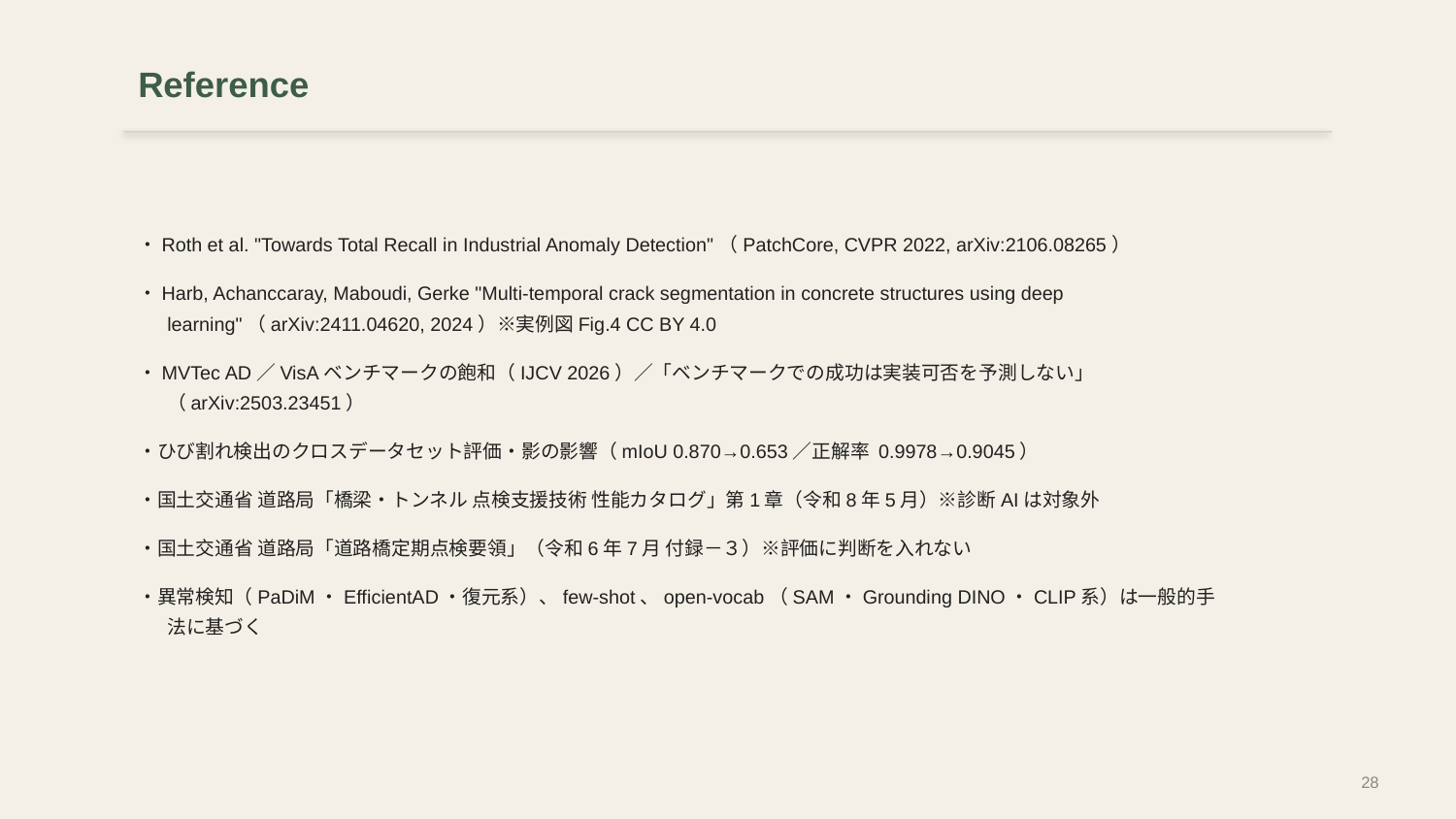

Reference

・Roth et al. "Towards Total Recall in Industrial Anomaly Detection"（PatchCore, CVPR 2022, arXiv:2106.08265）
・Harb, Achanccaray, Maboudi, Gerke "Multi-temporal crack segmentation in concrete structures using deep learning"（arXiv:2411.04620, 2024）※実例図Fig.4 CC BY 4.0
・MVTec AD／VisAベンチマークの飽和（IJCV 2026）／「ベンチマークでの成功は実装可否を予測しない」（arXiv:2503.23451）
・ひび割れ検出のクロスデータセット評価・影の影響（mIoU 0.870→0.653／正解率 0.9978→0.9045）
・国土交通省 道路局「橋梁・トンネル 点検支援技術 性能カタログ」第1章（令和8年5月）※診断AIは対象外
・国土交通省 道路局「道路橋定期点検要領」（令和6年7月 付録－３）※評価に判断を入れない
・異常検知（PaDiM・EfficientAD・復元系）、few-shot、open-vocab（SAM・Grounding DINO・CLIP系）は一般的手法に基づく
28